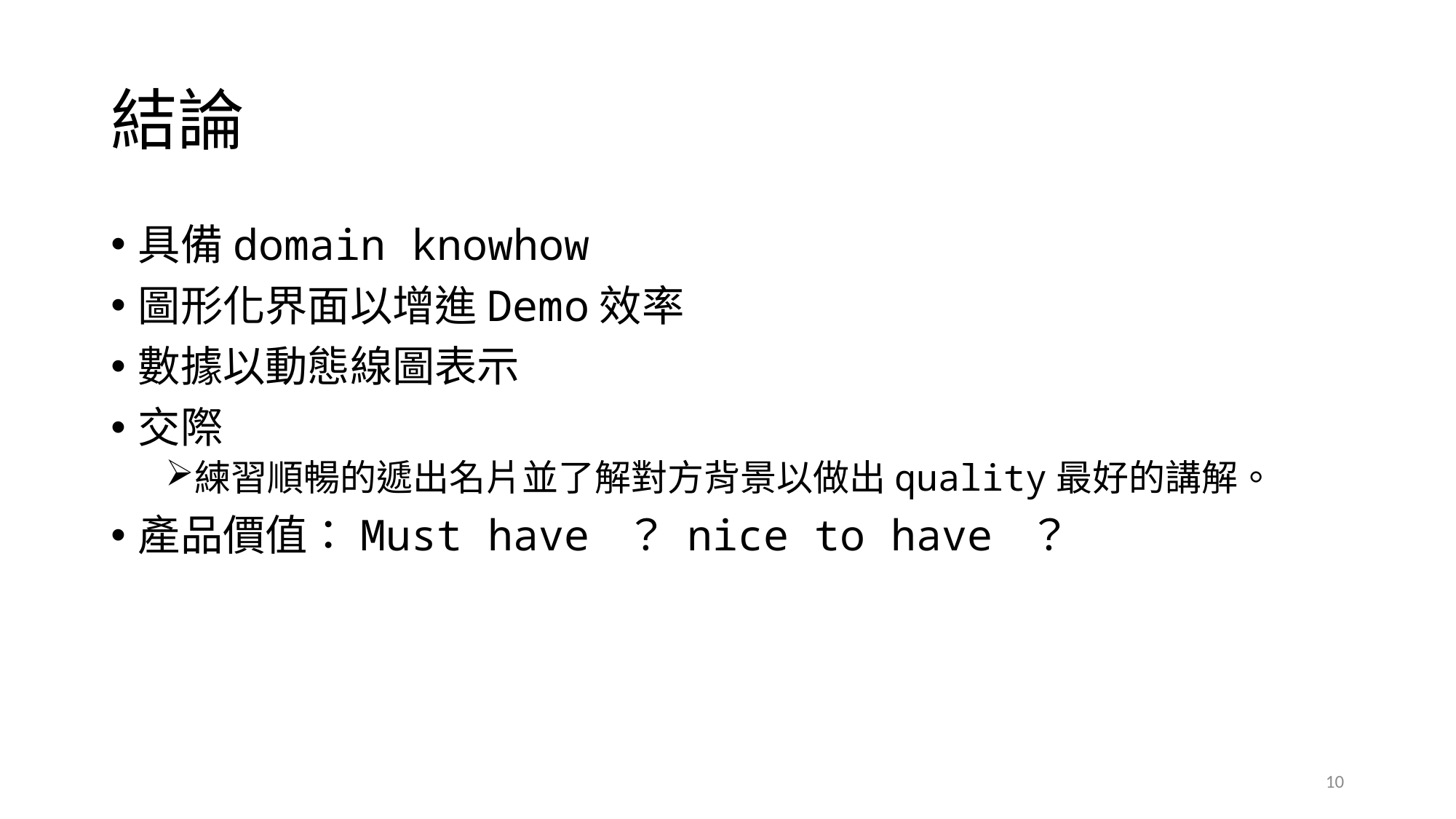

# 結論
具備domain knowhow
圖形化界面以增進Demo效率
數據以動態線圖表示
交際
練習順暢的遞出名片並了解對方背景以做出quality最好的講解。
產品價值：Must have ？ nice to have ？

10